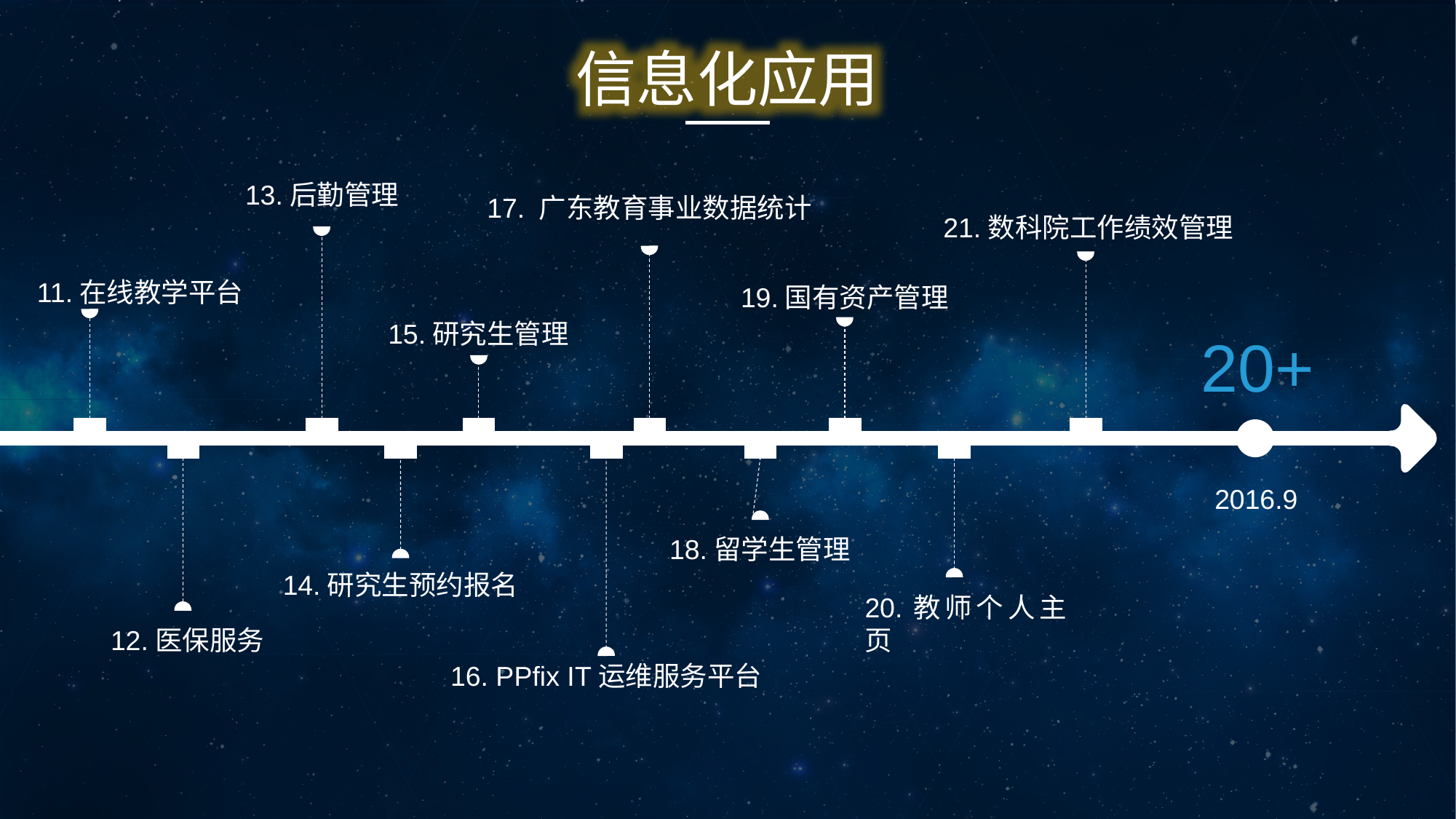

信息化应用
13.后勤管理
17. 广东教育事业数据统计
21.数科院工作绩效管理

11.在线教学平台
19.国有资产管理

15.研究生管理
20+

2016.9

18.留学生管理

14.研究生预约报名

20.教师个人主页

12.医保服务

16. PPfix IT运维服务平台